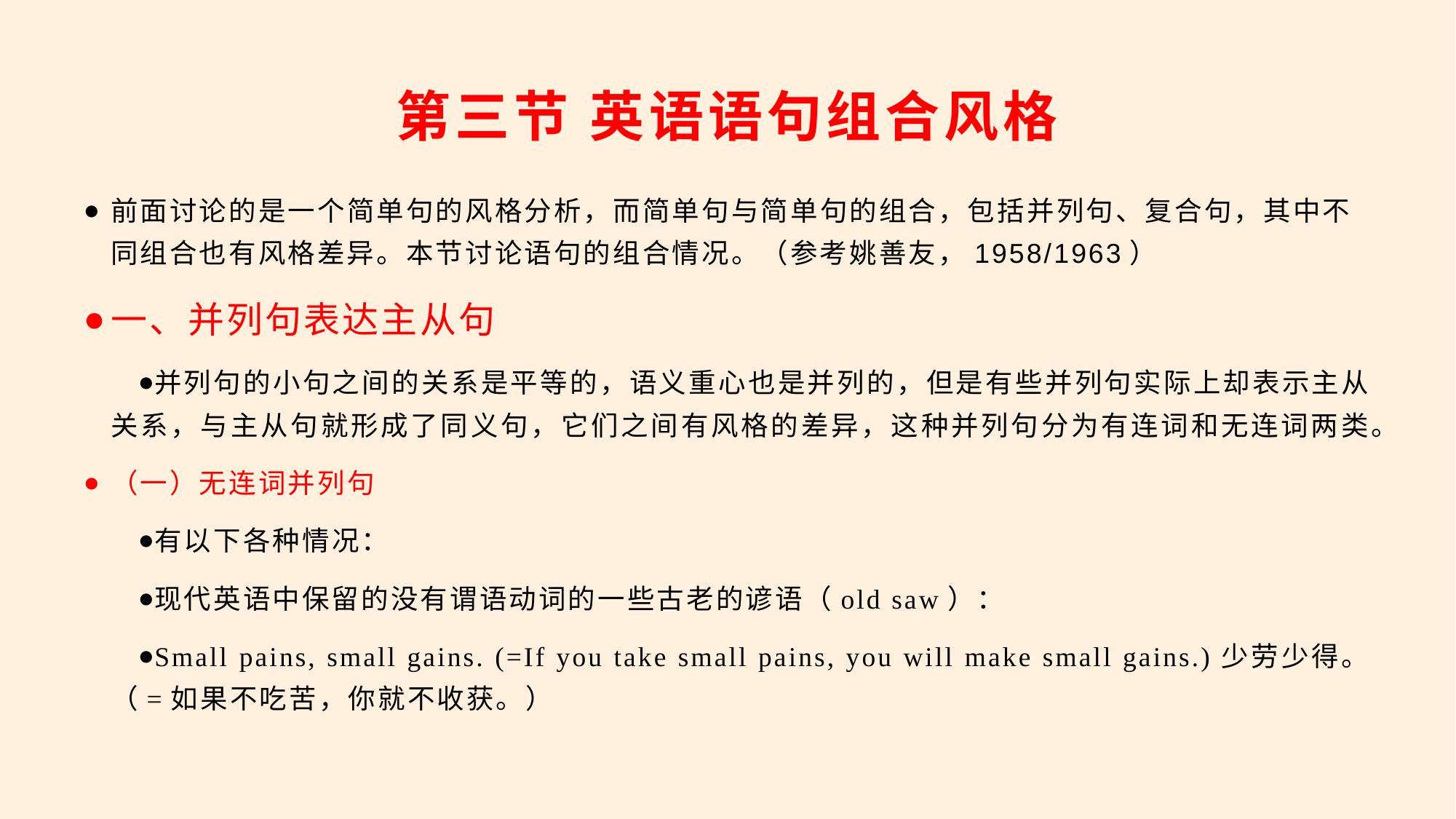

# 第三节 英语语句组合风格
前面讨论的是一个简单句的风格分析，而简单句与简单句的组合，包括并列句、复合句，其中不同组合也有风格差异。本节讨论语句的组合情况。（参考姚善友，1958/1963）
一、并列句表达主从句
并列句的小句之间的关系是平等的，语义重心也是并列的，但是有些并列句实际上却表示主从关系，与主从句就形成了同义句，它们之间有风格的差异，这种并列句分为有连词和无连词两类。
（一）无连词并列句
有以下各种情况：
现代英语中保留的没有谓语动词的一些古老的谚语（old saw）：
Small pains, small gains. (=If you take small pains, you will make small gains.)少劳少得。（=如果不吃苦，你就不收获。）